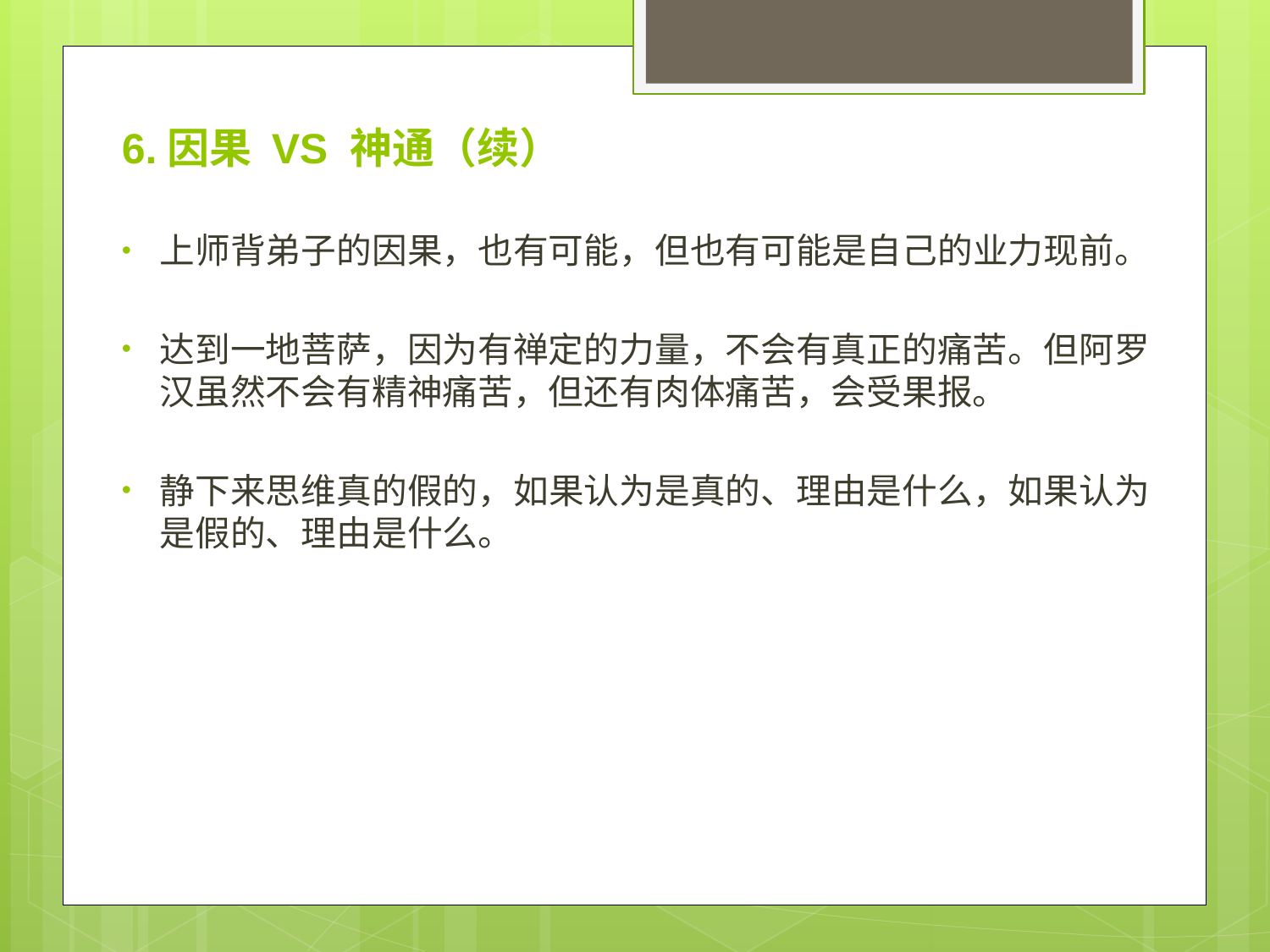

6.因果 VS 神通（续）

上师背弟子的因果，也有可能，但也有可能是自己的业力现前。

达到一地菩萨，因为有禅定的力量，不会有真正的痛苦。但阿罗汉虽然不会有精神痛苦，但还有肉体痛苦，会受果报。

静下来思维真的假的，如果认为是真的、理由是什么，如果认为是假的、理由是什么。